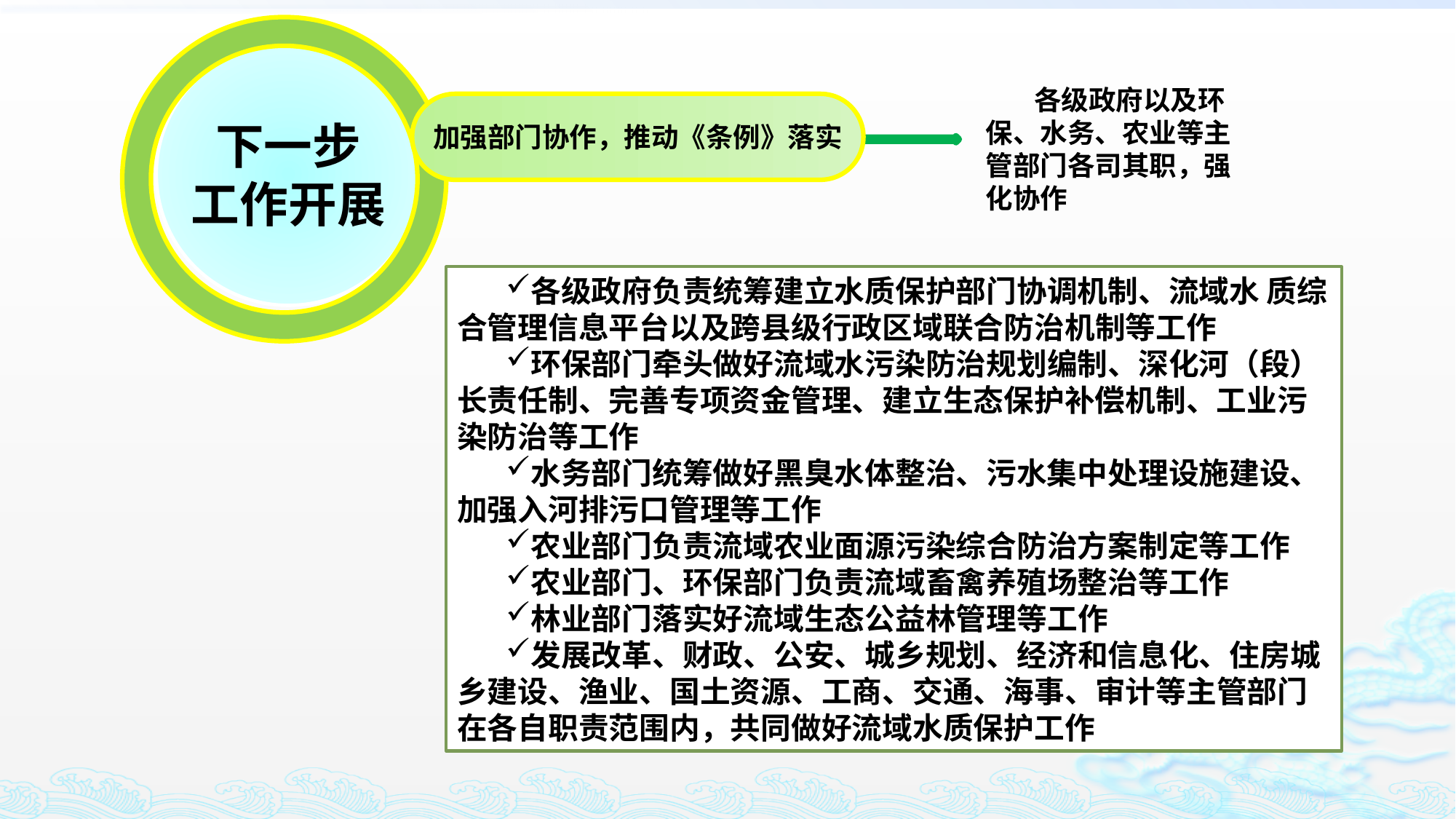

下一步
工作开展
各级政府以及环保、水务、农业等主管部门各司其职，强化协作
加强部门协作，推动《条例》落实

各级政府负责统筹建立水质保护部门协调机制、流域水 质综合管理信息平台以及跨县级行政区域联合防治机制等工作
环保部门牵头做好流域水污染防治规划编制、深化河（段）长责任制、完善专项资金管理、建立生态保护补偿机制、工业污染防治等工作
水务部门统筹做好黑臭水体整治、污水集中处理设施建设、加强入河排污口管理等工作
农业部门负责流域农业面源污染综合防治方案制定等工作
农业部门、环保部门负责流域畜禽养殖场整治等工作
林业部门落实好流域生态公益林管理等工作
发展改革、财政、公安、城乡规划、经济和信息化、住房城乡建设、渔业、国土资源、工商、交通、海事、审计等主管部门在各自职责范围内，共同做好流域水质保护工作